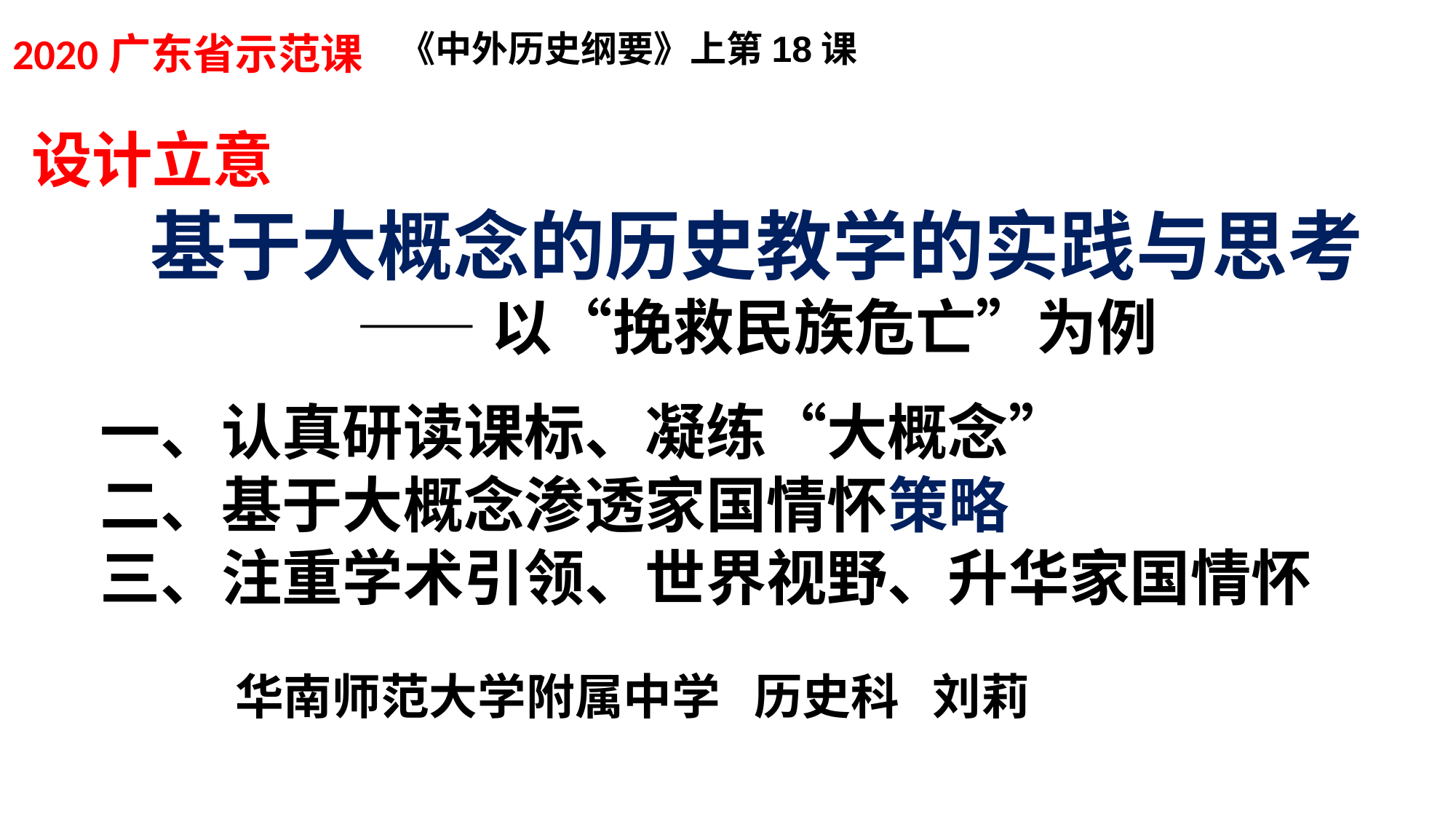

《中外历史纲要》上第18课
2020广东省示范课

设计立意

基于大概念的历史教学的实践与思考
——以“挽救民族危亡”为例
一、认真研读课标、凝练“大概念”
二、基于大概念渗透家国情怀策略
三、注重学术引领、世界视野、升华家国情怀
华南师范大学附属中学   历史科   刘莉